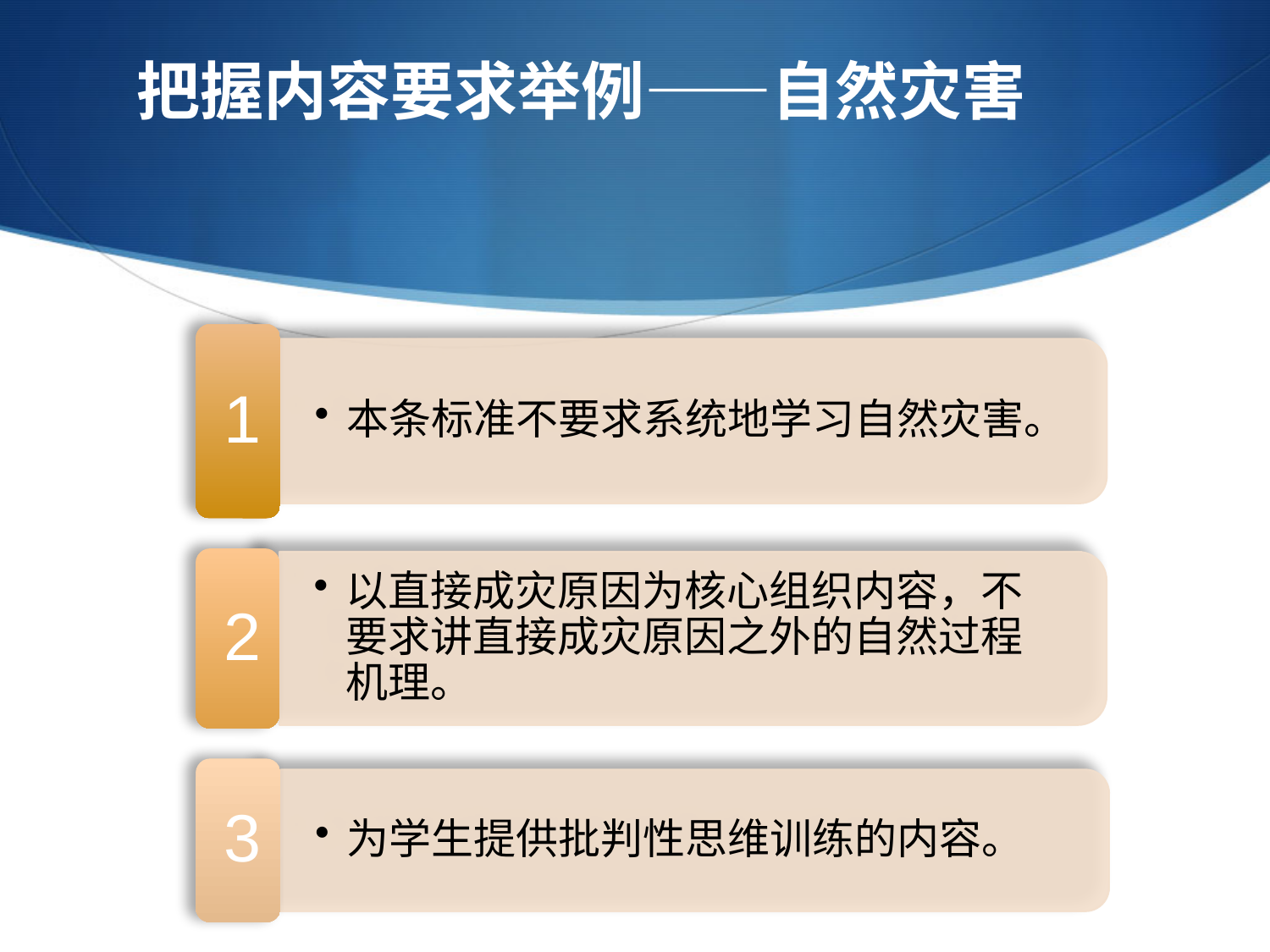

把握内容要求举例——自然灾害
本条标准不要求系统地学习自然灾害。
1
以直接成灾原因为核心组织内容，不要求讲直接成灾原因之外的自然过程机理。
2
为学生提供批判性思维训练的内容。
3